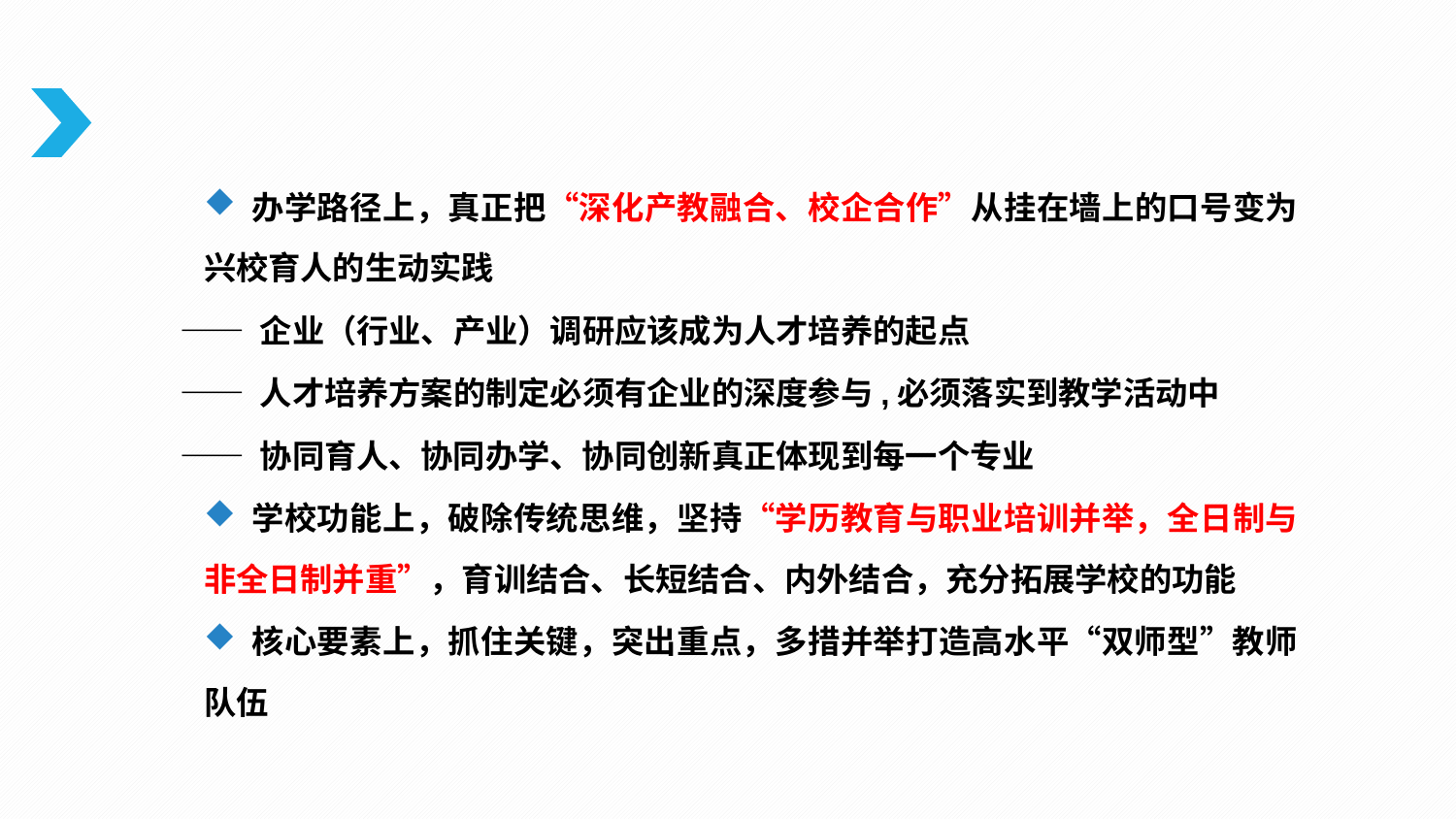

办学路径上，真正把“深化产教融合、校企合作”从挂在墙上的口号变为兴校育人的生动实践
   —— 企业（行业、产业）调研应该成为人才培养的起点
   —— 人才培养方案的制定必须有企业的深度参与,必须落实到教学活动中
   —— 协同育人、协同办学、协同创新真正体现到每一个专业
 学校功能上，破除传统思维，坚持“学历教育与职业培训并举，全日制与非全日制并重”，育训结合、长短结合、内外结合，充分拓展学校的功能
 核心要素上，抓住关键，突出重点，多措并举打造高水平“双师型”教师队伍